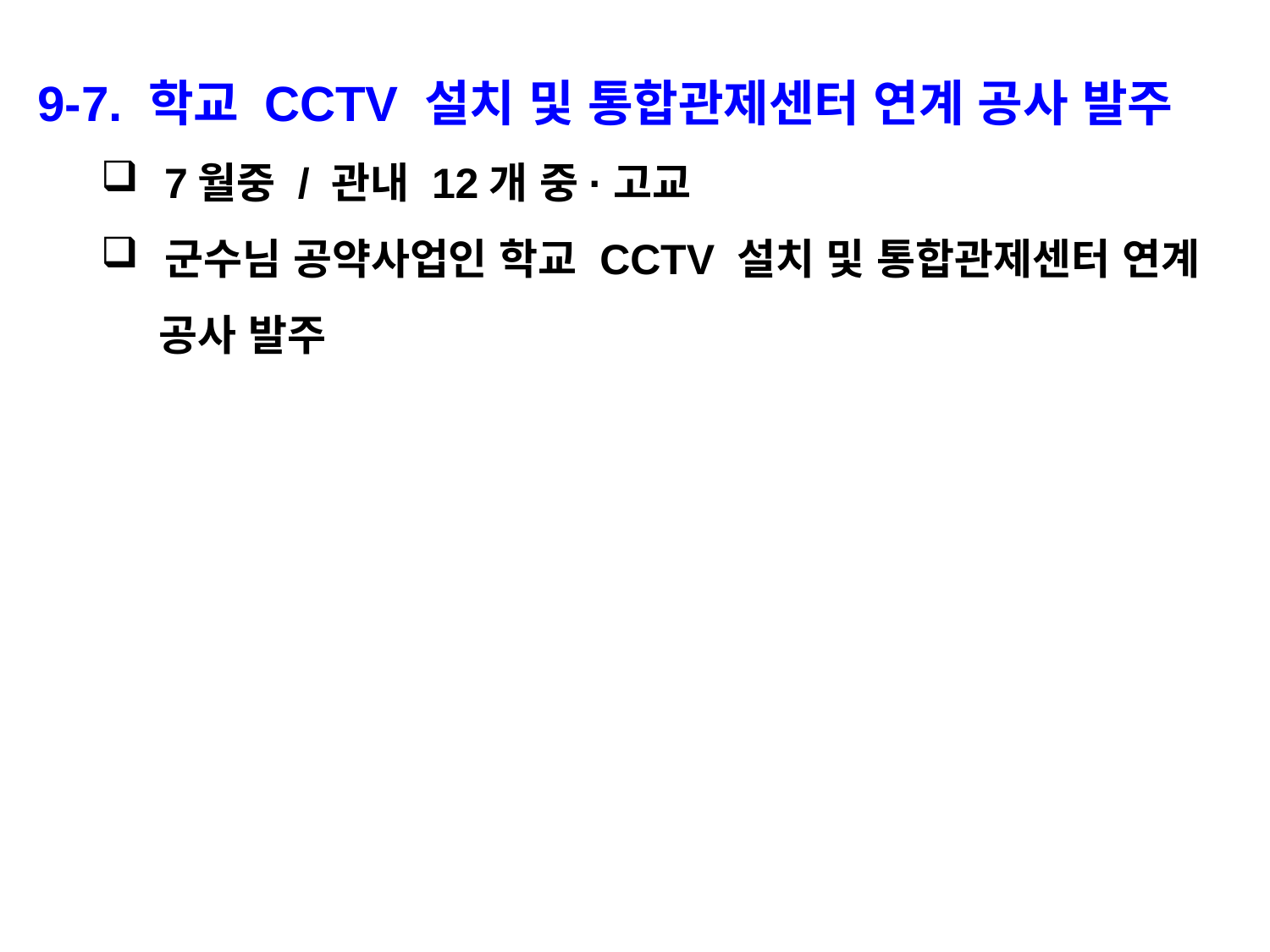

9-7. 학교 CCTV 설치 및 통합관제센터 연계 공사 발주
7월중 / 관내 12개 중·고교
군수님 공약사업인 학교 CCTV 설치 및 통합관제센터 연계
    공사 발주